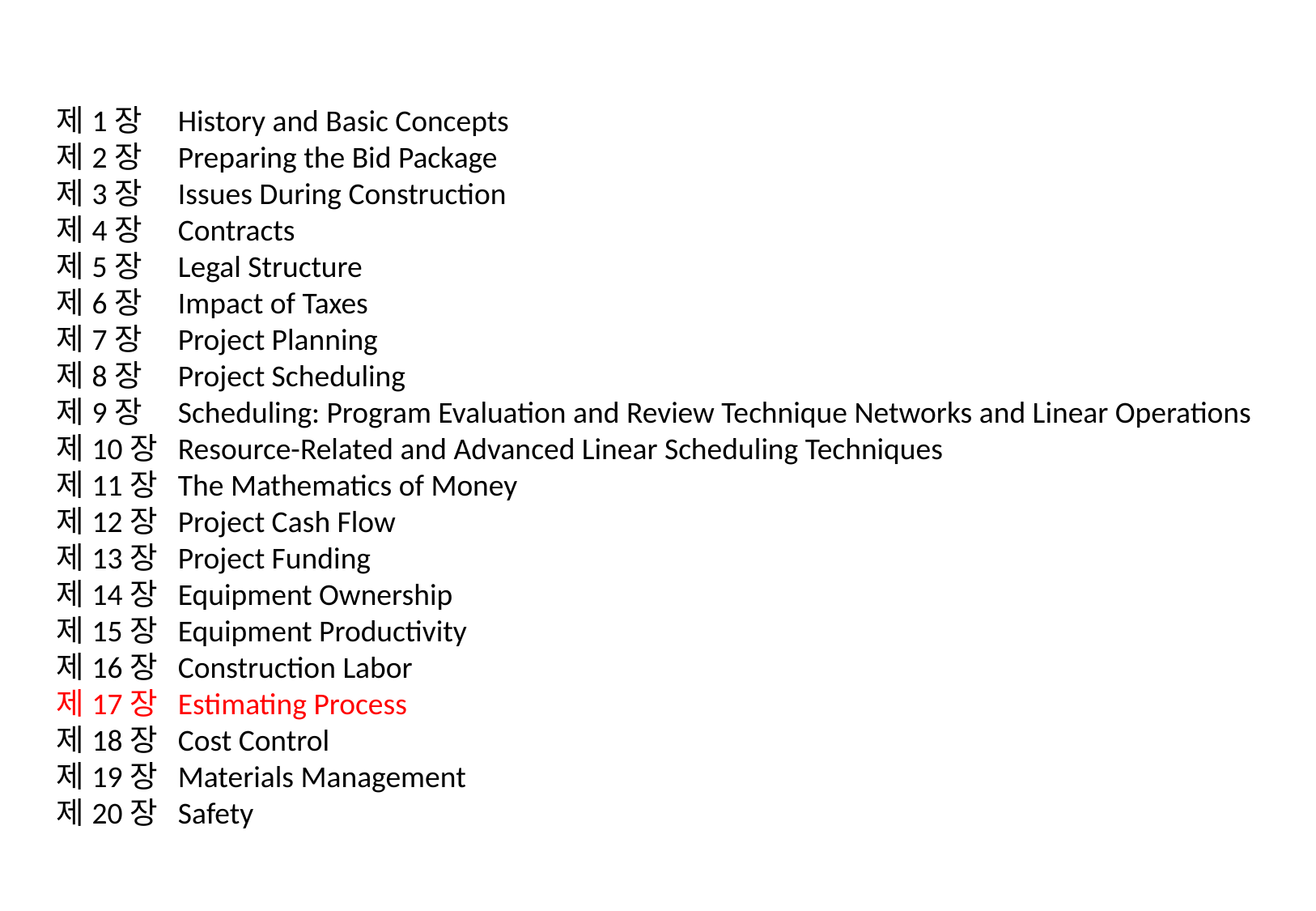

제1장 	History and Basic Concepts
제2장 	Preparing the Bid Package
제3장 	Issues During Construction
제4장 	Contracts
제5장 	Legal Structure
제6장 	Impact of Taxes
제7장 	Project Planning
제8장 	Project Scheduling
제9장 	Scheduling: Program Evaluation and Review Technique Networks and Linear Operations
제10장 	Resource-Related and Advanced Linear Scheduling Techniques
제11장 	The Mathematics of Money
제12장 	Project Cash Flow
제13장 	Project Funding
제14장 	Equipment Ownership
제15장 	Equipment Productivity
제16장 	Construction Labor
제17장 	Estimating Process
제18장 	Cost Control
제19장 	Materials Management
제20장 	Safety